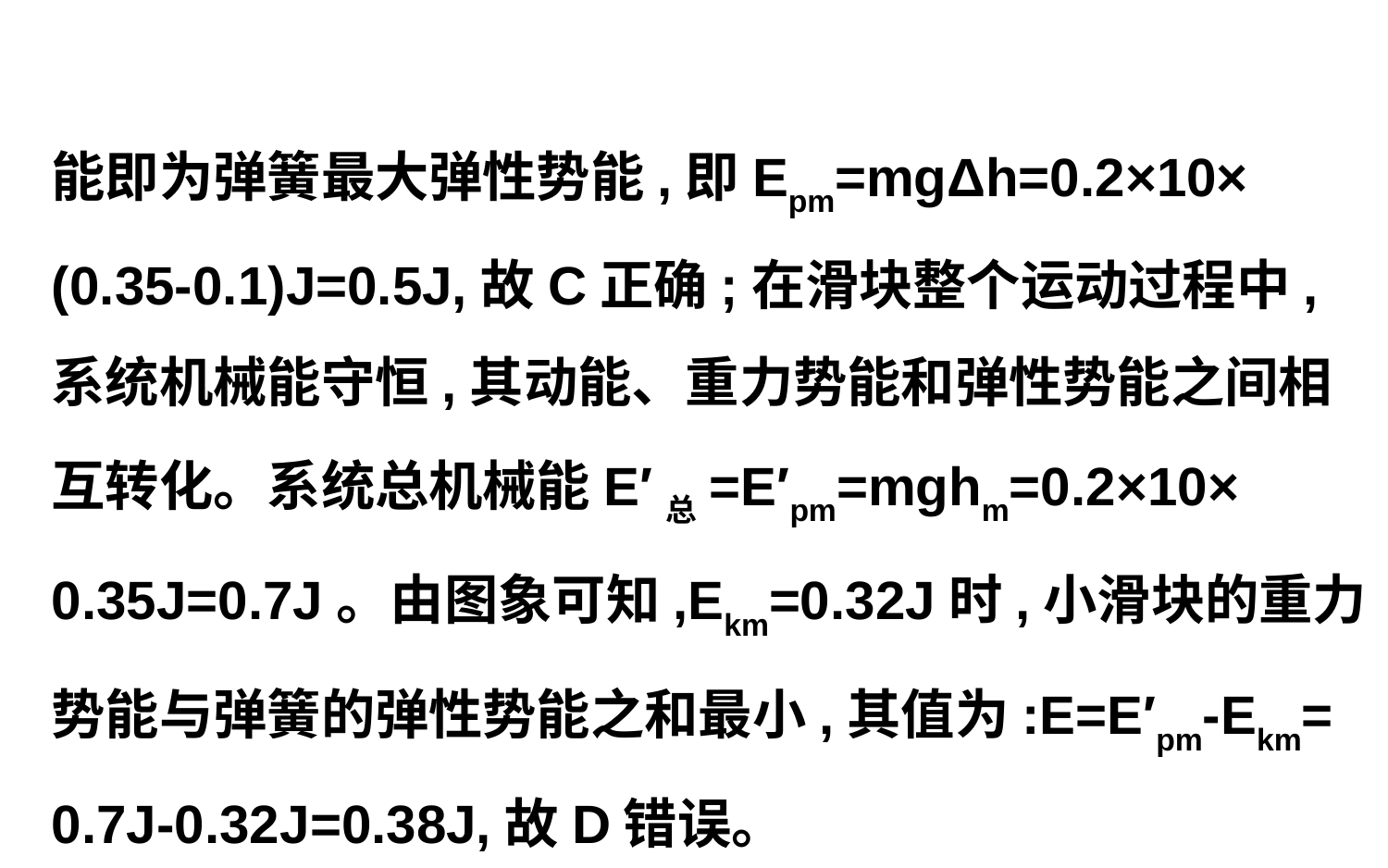

能即为弹簧最大弹性势能,即Epm=mgΔh=0.2×10×
(0.35-0.1)J=0.5J,故C正确;在滑块整个运动过程中,
系统机械能守恒,其动能、重力势能和弹性势能之间相
互转化。系统总机械能E′总=E′pm=mghm=0.2×10×
0.35J=0.7J。由图象可知,Ekm=0.32J时,小滑块的重力
势能与弹簧的弹性势能之和最小,其值为:E=E′pm-Ekm=
0.7J-0.32J=0.38J,故D错误。